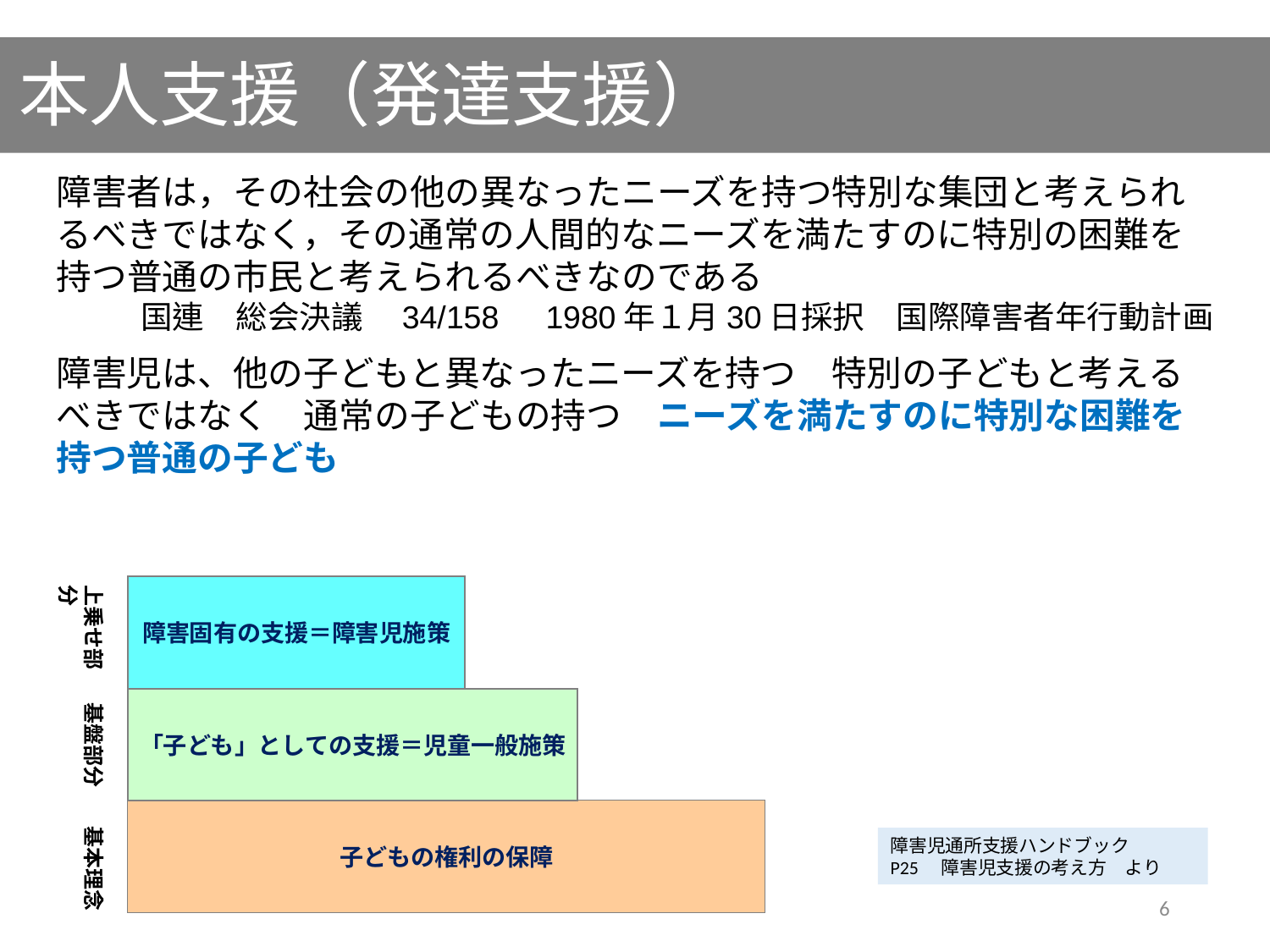

# 本人支援（発達支援）
障害者は，その社会の他の異なったニーズを持つ特別な集団と考えられるべきではなく，その通常の人間的なニーズを満たすのに特別の困難を持つ普通の市民と考えられるべきなのである
国連　総会決議　34/158　1980年１月30日採択　国際障害者年行動計画
障害児は、他の子どもと異なったニーズを持つ　特別の子どもと考えるべきではなく　通常の子どもの持つ　ニーズを満たすのに特別な困難を持つ普通の子ども
上乗せ部分
障害固有の支援＝障害児施策
「子ども」としての支援＝児童一般施策
基盤部分
子どもの権利の保障
基本理念
障害児通所支援ハンドブック
P25　障害児支援の考え方　より
6